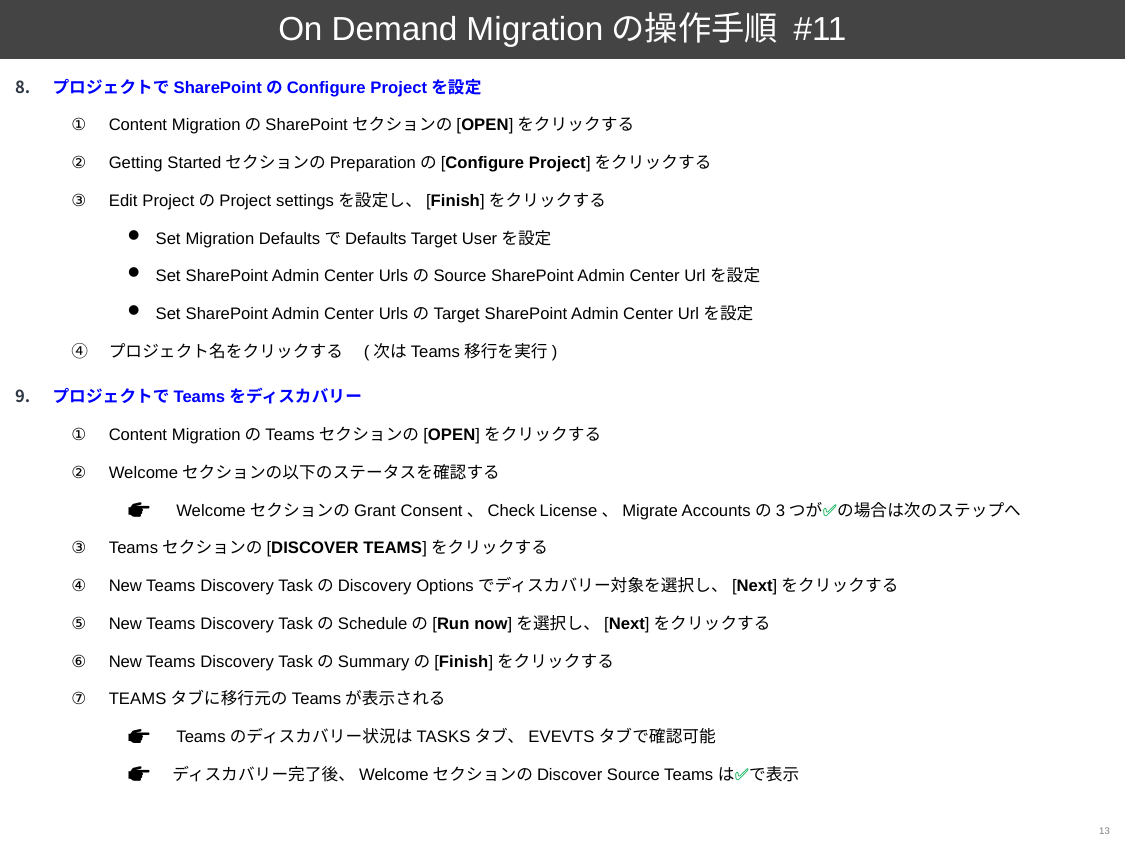

# On Demand Migrationの操作手順 #11
プロジェクトでSharePointのConfigure Projectを設定
Content MigrationのSharePointセクションの[OPEN]をクリックする
Getting StartedセクションのPreparationの[Configure Project]をクリックする
Edit ProjectのProject settingsを設定し、[Finish]をクリックする
Set Migration DefaultsでDefaults Target Userを設定
Set SharePoint Admin Center UrlsのSource SharePoint Admin Center Urlを設定
Set SharePoint Admin Center UrlsのTarget SharePoint Admin Center Urlを設定
プロジェクト名をクリックする　(次はTeams移行を実行)
プロジェクトでTeamsをディスカバリー
Content MigrationのTeamsセクションの[OPEN]をクリックする
Welcomeセクションの以下のステータスを確認する
　WelcomeセクションのGrant Consent、Check License、Migrate Accountsの3つが✅の場合は次のステップへ
Teamsセクションの[DISCOVER TEAMS]をクリックする
New Teams Discovery TaskのDiscovery Optionsでディスカバリー対象を選択し、[Next]をクリックする
New Teams Discovery TaskのScheduleの[Run now]を選択し、[Next]をクリックする
New Teams Discovery TaskのSummaryの[Finish]をクリックする
TEAMSタブに移行元のTeamsが表示される
　Teamsのディスカバリー状況はTASKSタブ、EVEVTSタブで確認可能
　ディスカバリー完了後、WelcomeセクションのDiscover Source Teamsは✅で表示